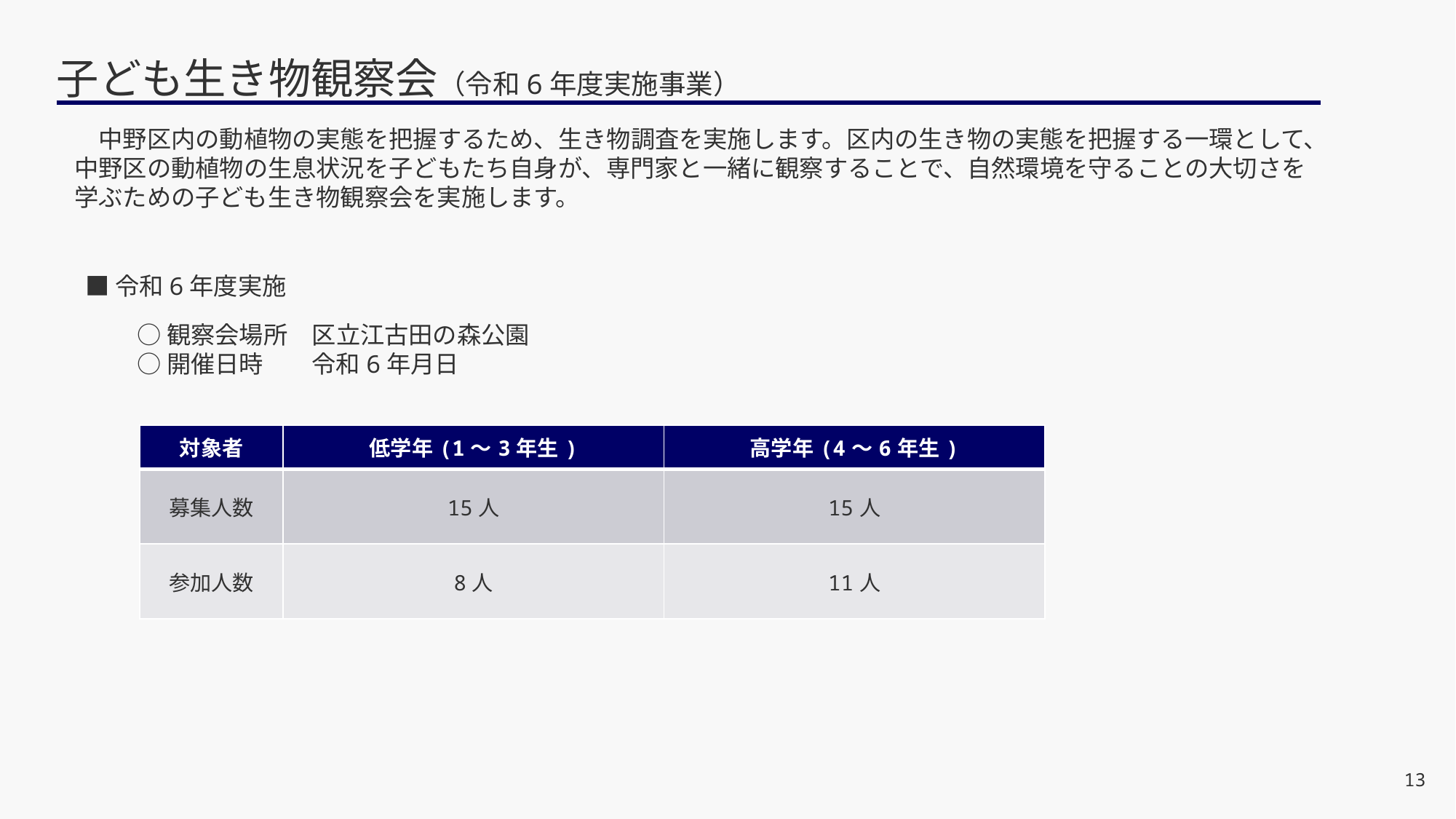

# 子ども生き物観察会（令和6年度実施事業）
　中野区内の動植物の実態を把握するため、生き物調査を実施します。区内の生き物の実態を把握する一環として、中野区の動植物の生息状況を子どもたち自身が、専門家と一緒に観察することで、自然環境を守ることの大切さを学ぶための子ども生き物観察会を実施します。
■令和6年度実施
○観察会場所　区立江古田の森公園
○開催日時　　令和6年月日
| 対象者 | 低学年(1～3年生) | 高学年(4～6年生) |
| --- | --- | --- |
| 募集人数 | 15人 | 15人 |
| 参加人数 | 8人 | 11人 |
13